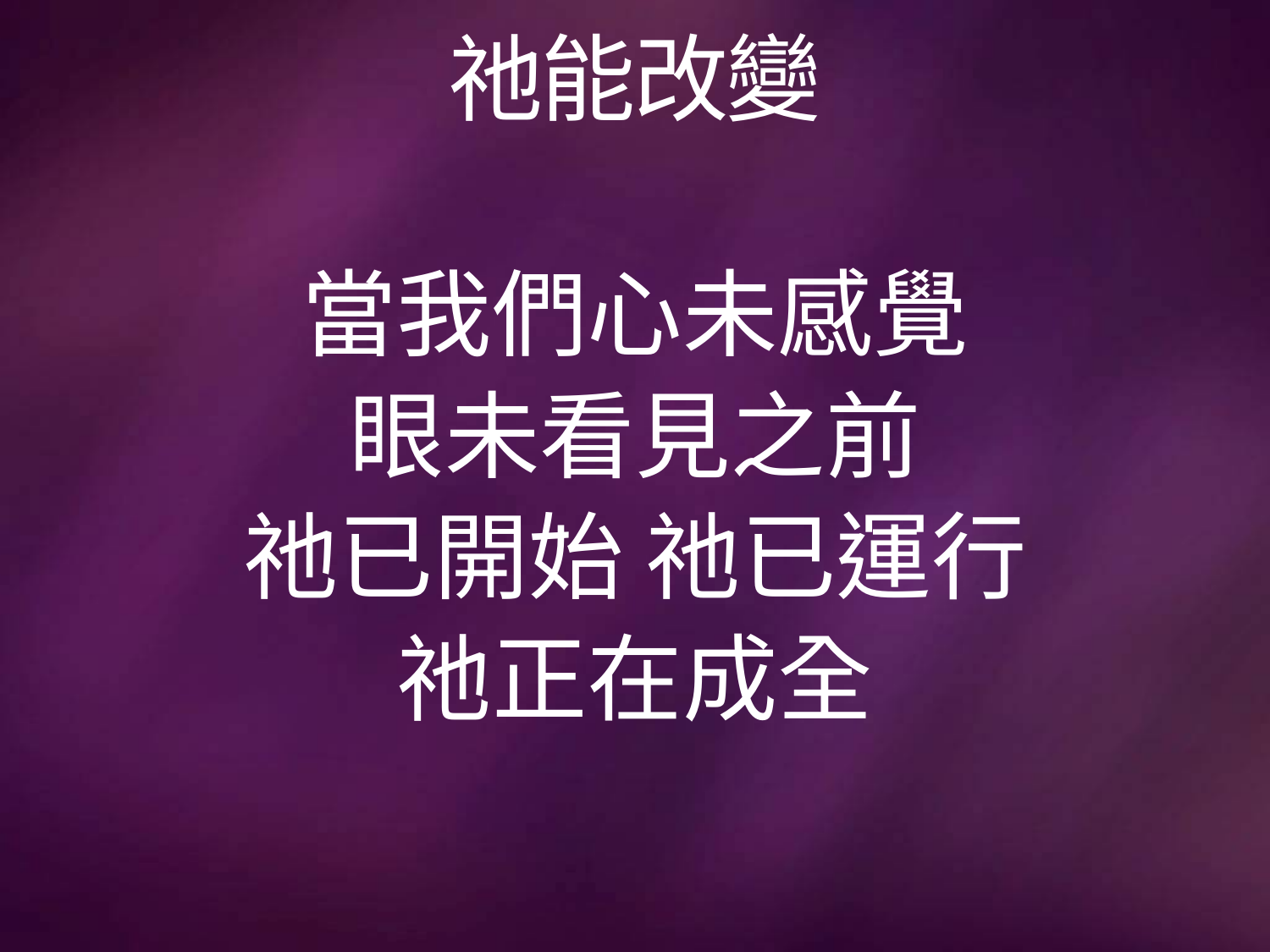

# 祂能改變
當我們心未感覺
眼未看見之前
祂已開始 祂已運行
祂正在成全